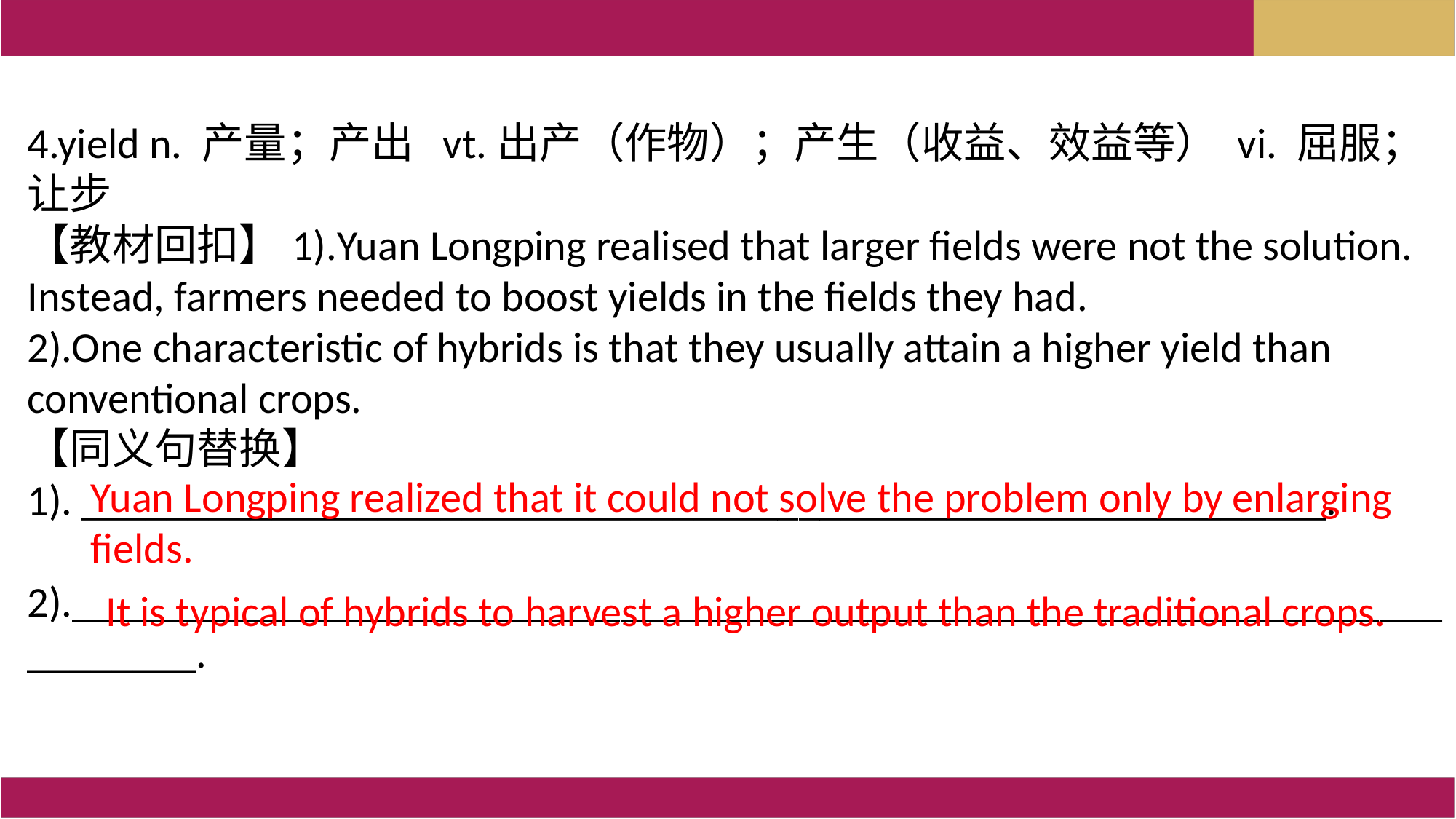

4.yield n. 产量；产出  vt.出产（作物）；产生（收益、效益等） vi. 屈服；让步
【教材回扣】1).Yuan Longping realised that larger fields were not the solution. Instead, farmers needed to boost yields in the fields they had.
2).One characteristic of hybrids is that they usually attain a higher yield than conventional crops.
【同义句替换】
1). ___________________________________________________________.

2)._________________________________________________________________________.
Yuan Longping realized that it could not solve the problem only by enlarging  fields.
It is typical of hybrids to harvest a higher output than the traditional crops.